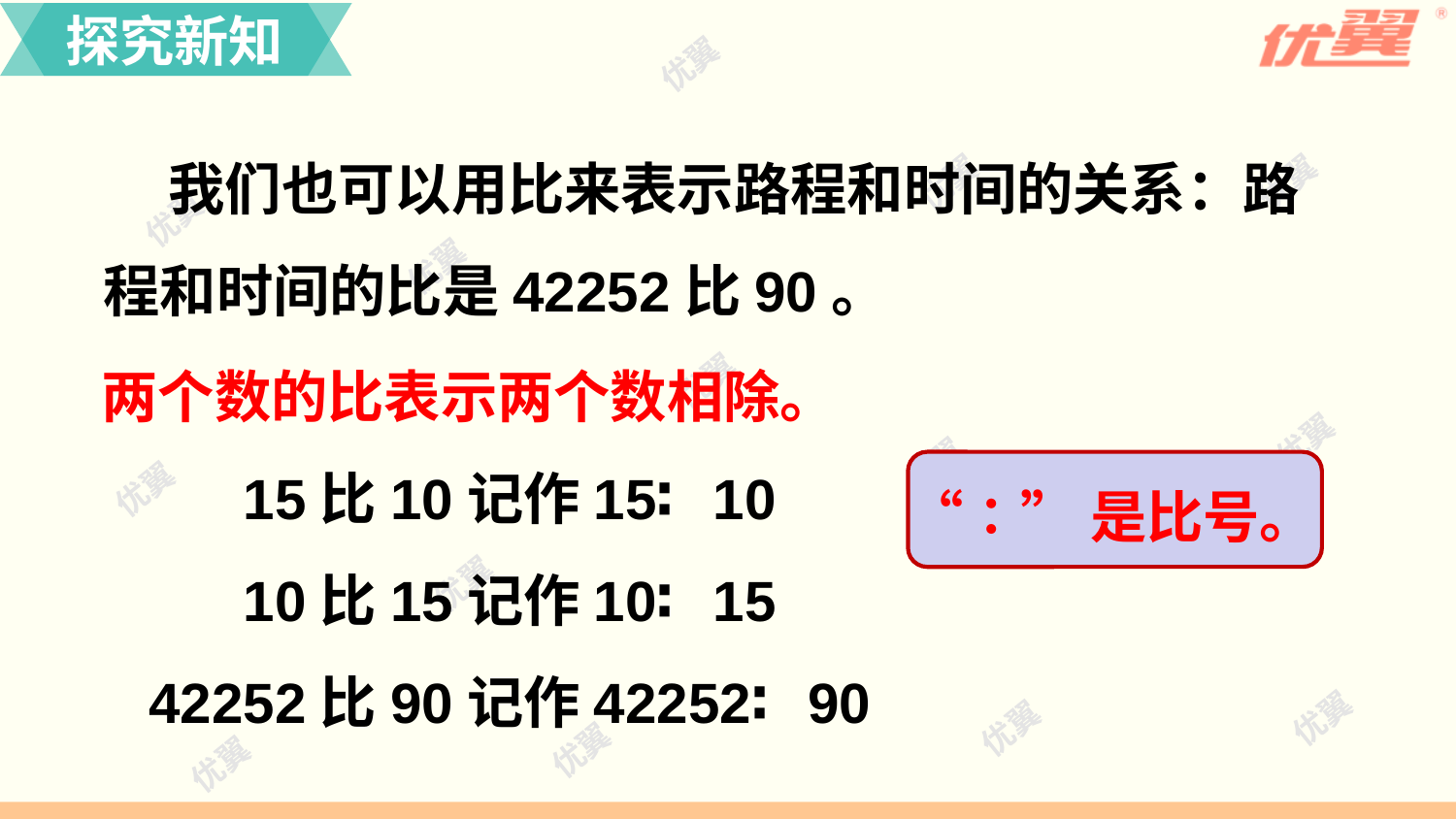

探究新知

    我们也可以用比来表示路程和时间的关系：路程和时间的比是42252比90。
两个数的比表示两个数相除。
         15比10记作15∶10
         10比15记作10∶15
   42252比90记作42252∶90
“∶”是比号。